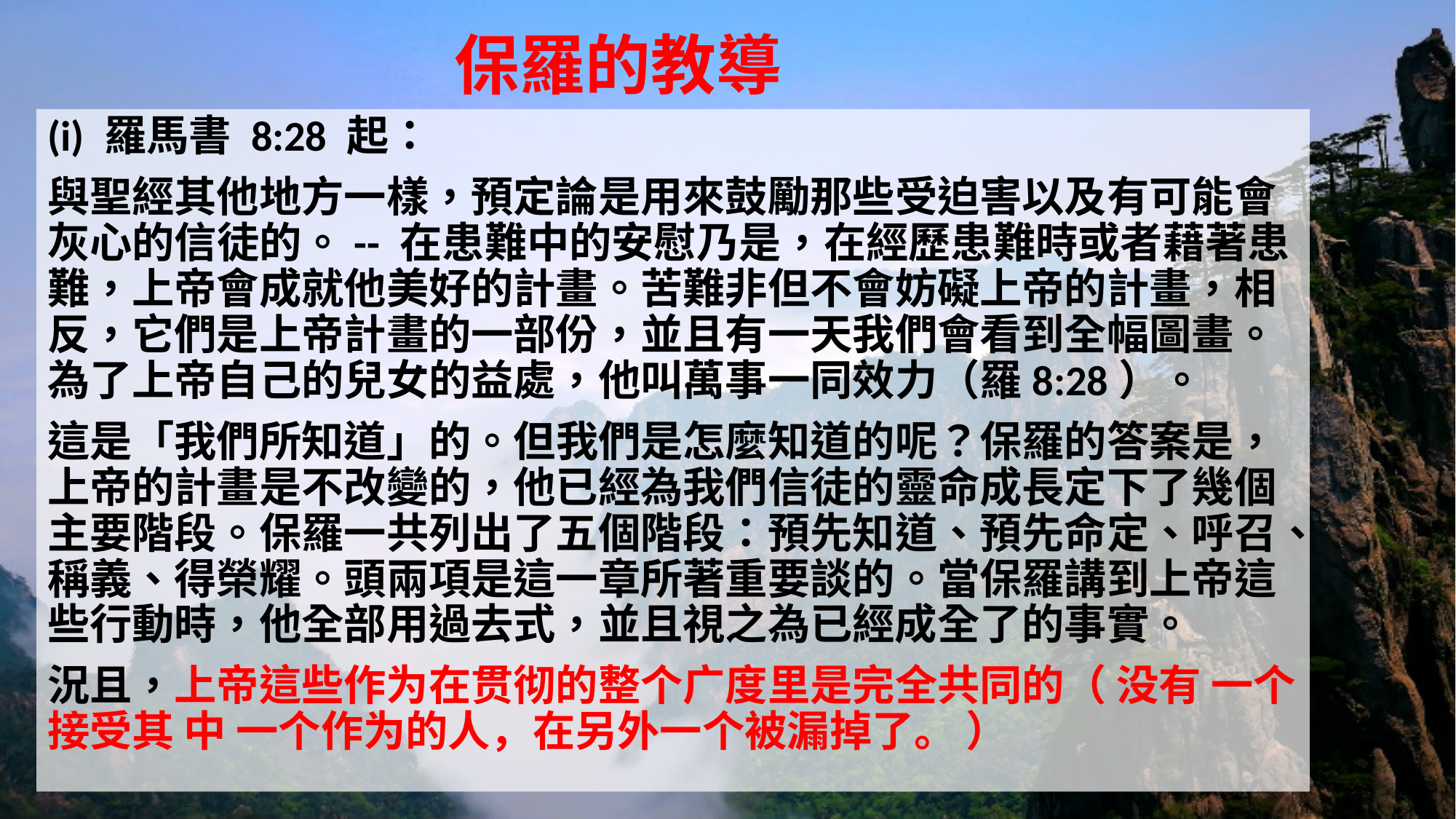

# 保羅的教導
(i) 羅馬書 8:28 起：
與聖經其他地方一樣，預定論是用來鼓勵那些受迫害以及有可能會灰心的信徒的。-- 在患難中的安慰乃是，在經歷患難時或者藉著患難，上帝會成就他美好的計畫。苦難非但不會妨礙上帝的計畫，相反，它們是上帝計畫的一部份，並且有一天我們會看到全幅圖畫。為了上帝自己的兒女的益處，他叫萬事一同效力（羅8:28）。
這是「我們所知道」的。但我們是怎麼知道的呢？保羅的答案是，上帝的計畫是不改變的，他已經為我們信徒的靈命成長定下了幾個主要階段。保羅一共列出了五個階段：預先知道、預先命定、呼召、稱義、得榮耀。頭兩項是這一章所著重要談的。當保羅講到上帝這些行動時，他全部用過去式，並且視之為已經成全了的事實。
況且，上帝這些作为在贯彻的整个广度里是完全共同的（ 没有 一个 接受其 中 一个作为的人，在另外一个被漏掉了。 ）